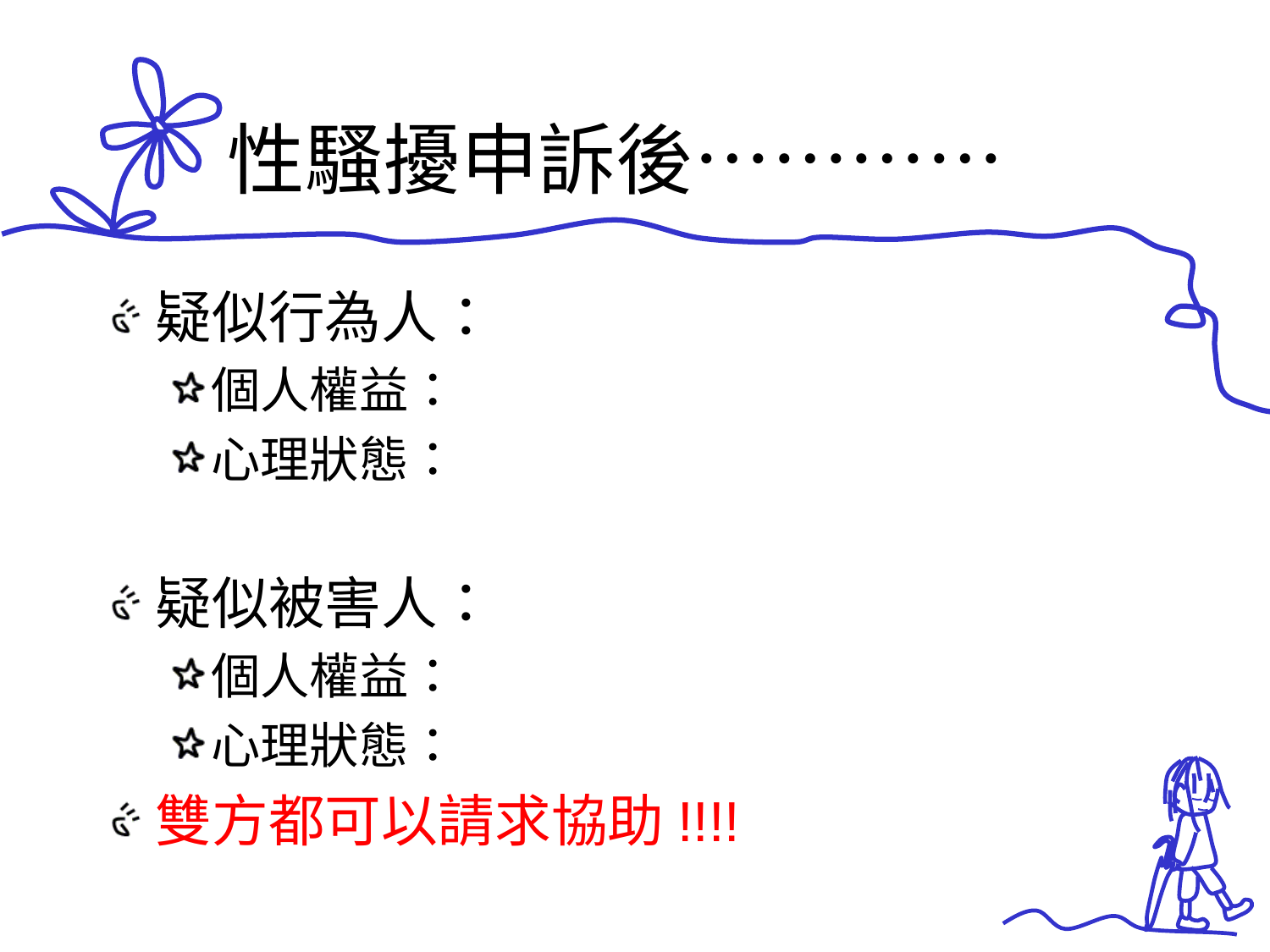

# 性騷擾申訴後…………
疑似行為人：
個人權益：
心理狀態：

疑似被害人：
個人權益：
心理狀態：
雙方都可以請求協助!!!!